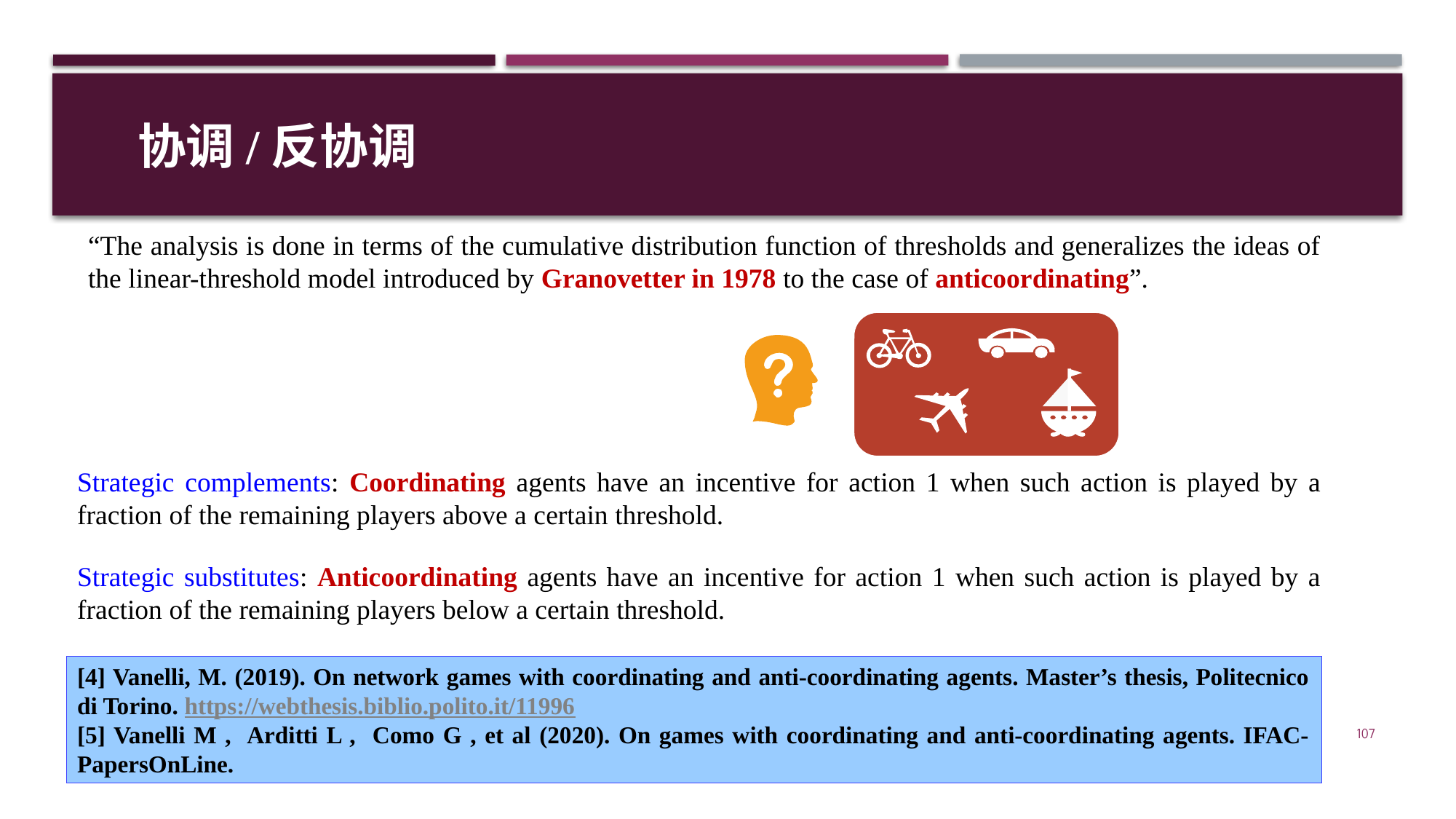

协调/反协调
“The analysis is done in terms of the cumulative distribution function of thresholds and generalizes the ideas of the linear-threshold model introduced by Granovetter in 1978 to the case of anticoordinating”.

Strategic complements: Coordinating agents have an incentive for action 1 when such action is played by a fraction of the remaining players above a certain threshold.

Strategic substitutes: Anticoordinating agents have an incentive for action 1 when such action is played by a fraction of the remaining players below a certain threshold.
[4] Vanelli, M. (2019). On network games with coordinating and anti-coordinating agents. Master’s thesis, Politecnico di Torino. https://webthesis.biblio.polito.it/11996
[5] Vanelli M ,  Arditti L ,  Como G , et al (2020). On games with coordinating and anti-coordinating agents. IFAC-PapersOnLine.
107